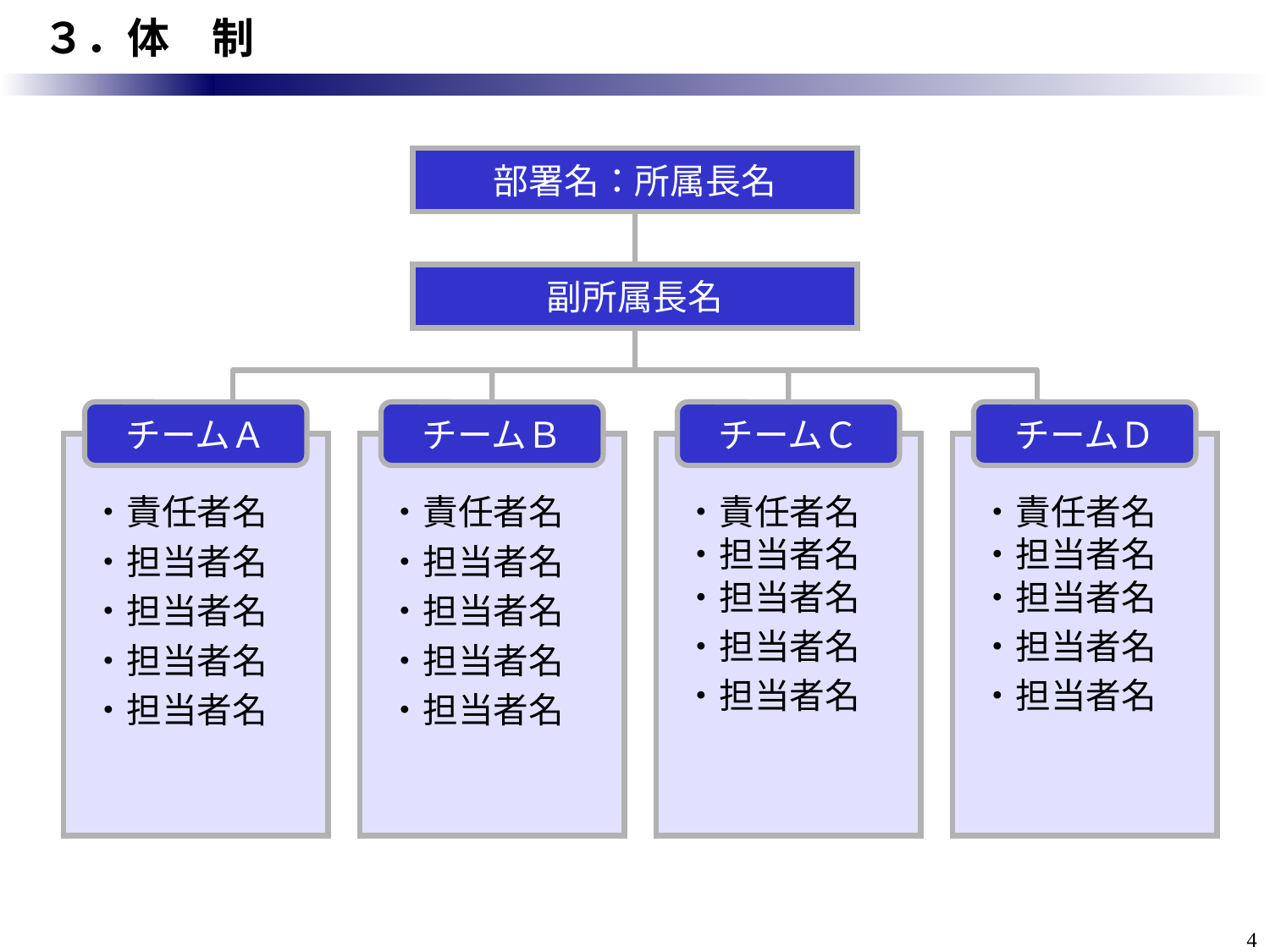

# ３．体　制
部署名：所属長名

副所属長名

チームＡ
チームＢ
チームＣ
チームＤ
・責任者名
・担当者名
・担当者名
・担当者名
・担当者名
・責任者名
・担当者名
・担当者名
・担当者名
・担当者名
・責任者名
・担当者名
・担当者名
・担当者名
・担当者名
・責任者名
・担当者名
・担当者名
・担当者名
・担当者名
4